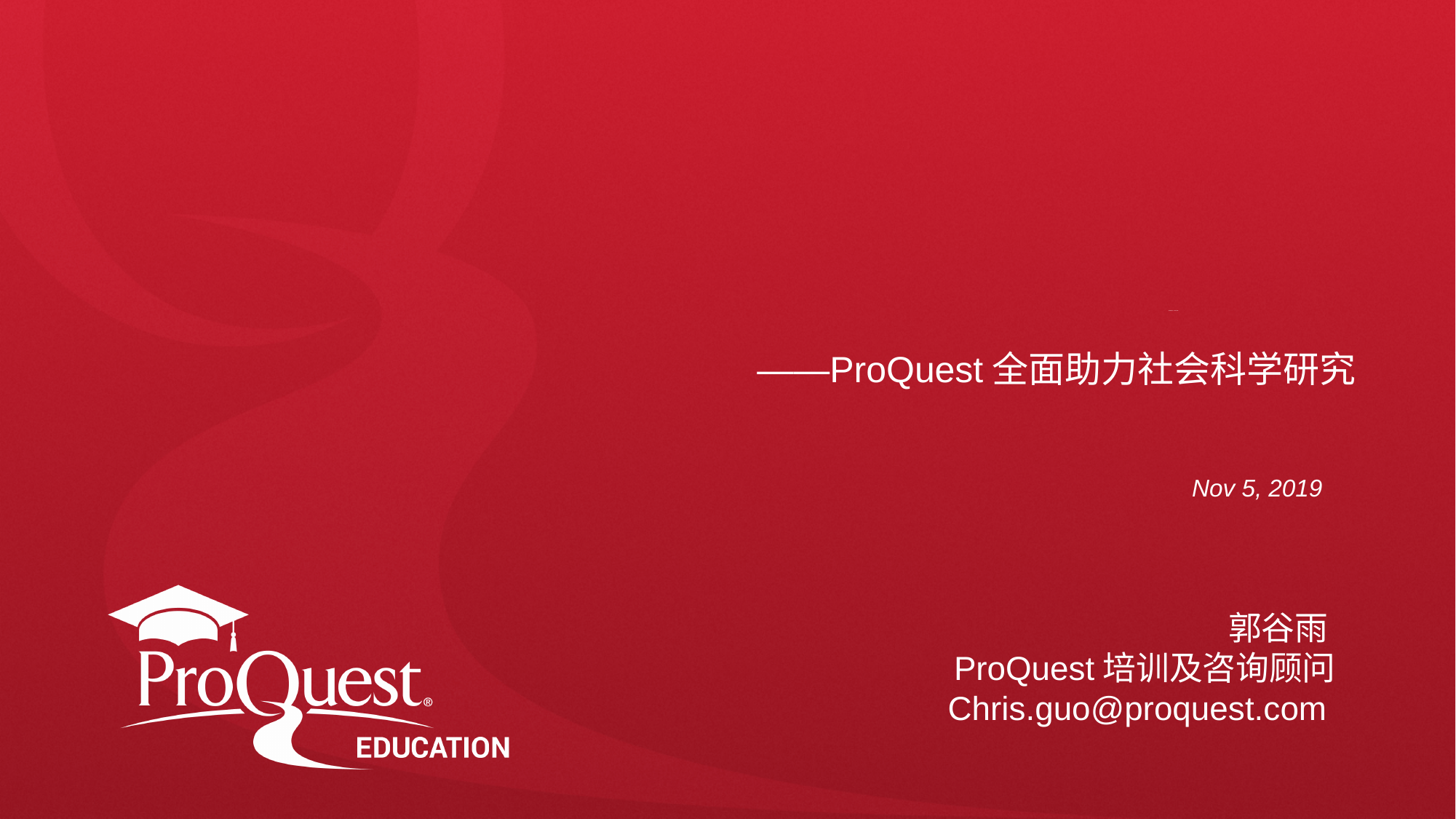

# 激发课题灵感，乐享研究成果
——ProQuest全面助力社会科学研究
Nov 5, 2019

郭谷雨
ProQuest培训及咨询顾问
Chris.guo@proquest.com